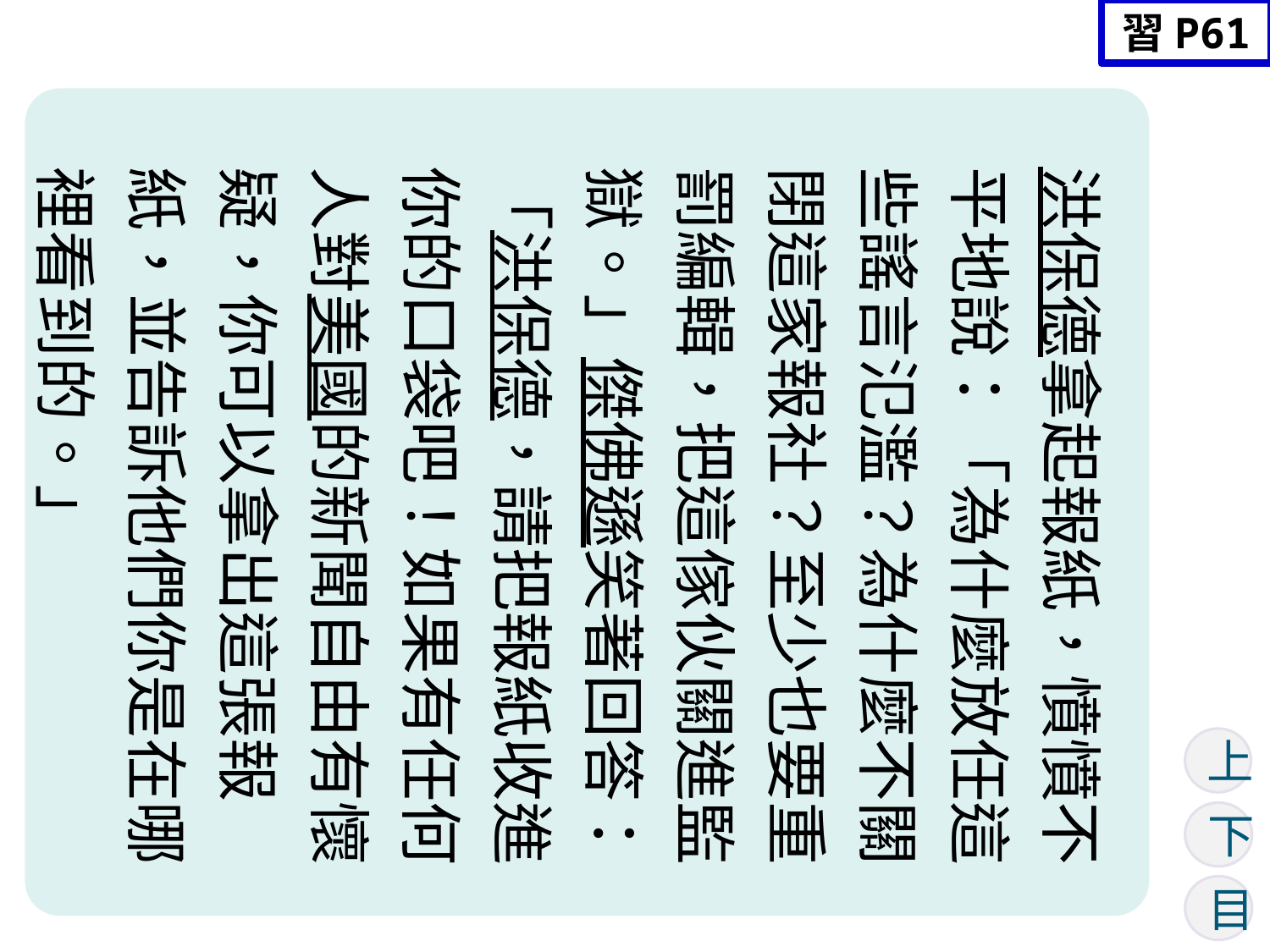

習P61
洪保德拿起報紙，憤憤不平地說：「為什麼放任這些謠言氾濫？為什麼不關閉這家報社？至少也要重罰編輯，把這傢伙關進監獄。」傑佛遜笑著回答：「洪保德，請把報紙收進你的口袋吧！如果有任何人對美國的新聞自由有懷疑，你可以拿出這張報紙，並告訴他們你是在哪裡看到的。」